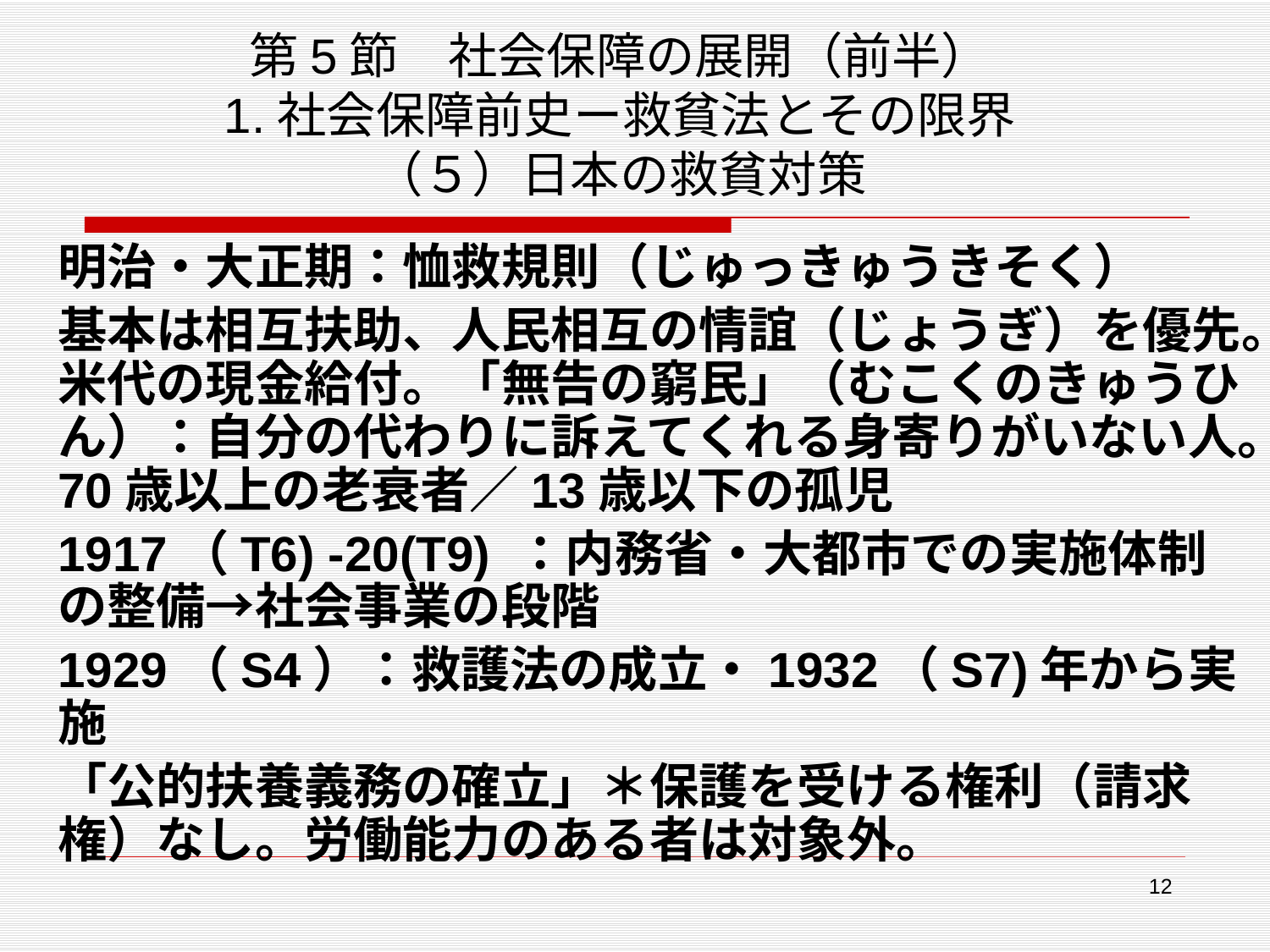

# 第5節　社会保障の展開（前半） 1.社会保障前史ー救貧法とその限界 （５）日本の救貧対策
明治・大正期：恤救規則（じゅっきゅうきそく）
基本は相互扶助、人民相互の情誼（じょうぎ）を優先。米代の現金給付。「無告の窮民」（むこくのきゅうひん）：自分の代わりに訴えてくれる身寄りがいない人。70歳以上の老衰者／13歳以下の孤児
1917（T6) -20(T9) ：内務省・大都市での実施体制の整備→社会事業の段階
1929（S4）：救護法の成立・1932（S7)年から実施
「公的扶養義務の確立」＊保護を受ける権利（請求権）なし。労働能力のある者は対象外。
12